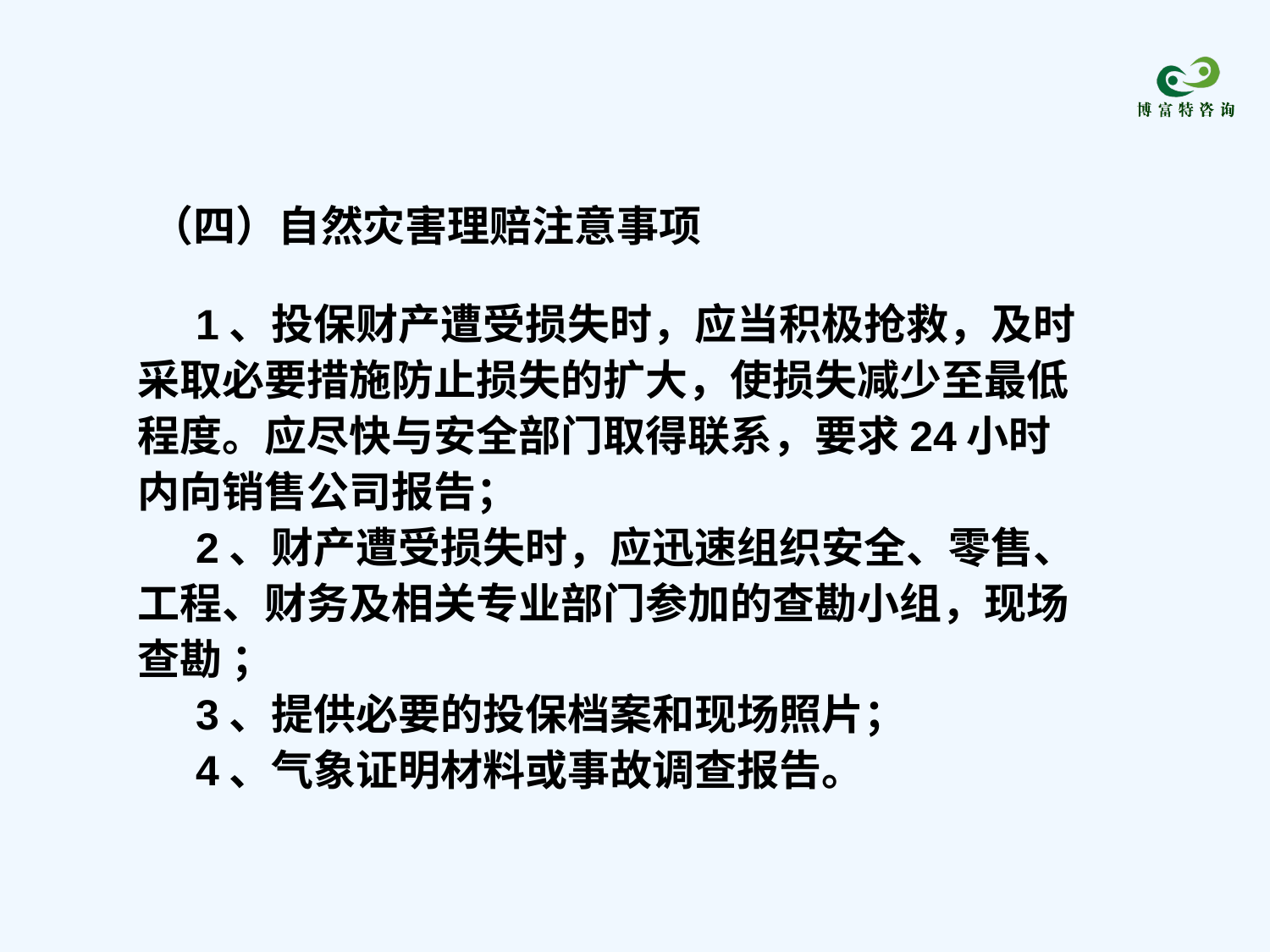

（四）自然灾害理赔注意事项
1、投保财产遭受损失时，应当积极抢救，及时采取必要措施防止损失的扩大，使损失减少至最低程度。应尽快与安全部门取得联系，要求24小时内向销售公司报告；
2、财产遭受损失时，应迅速组织安全、零售、工程、财务及相关专业部门参加的查勘小组，现场查勘 ；
3、提供必要的投保档案和现场照片；
4、气象证明材料或事故调查报告。
45